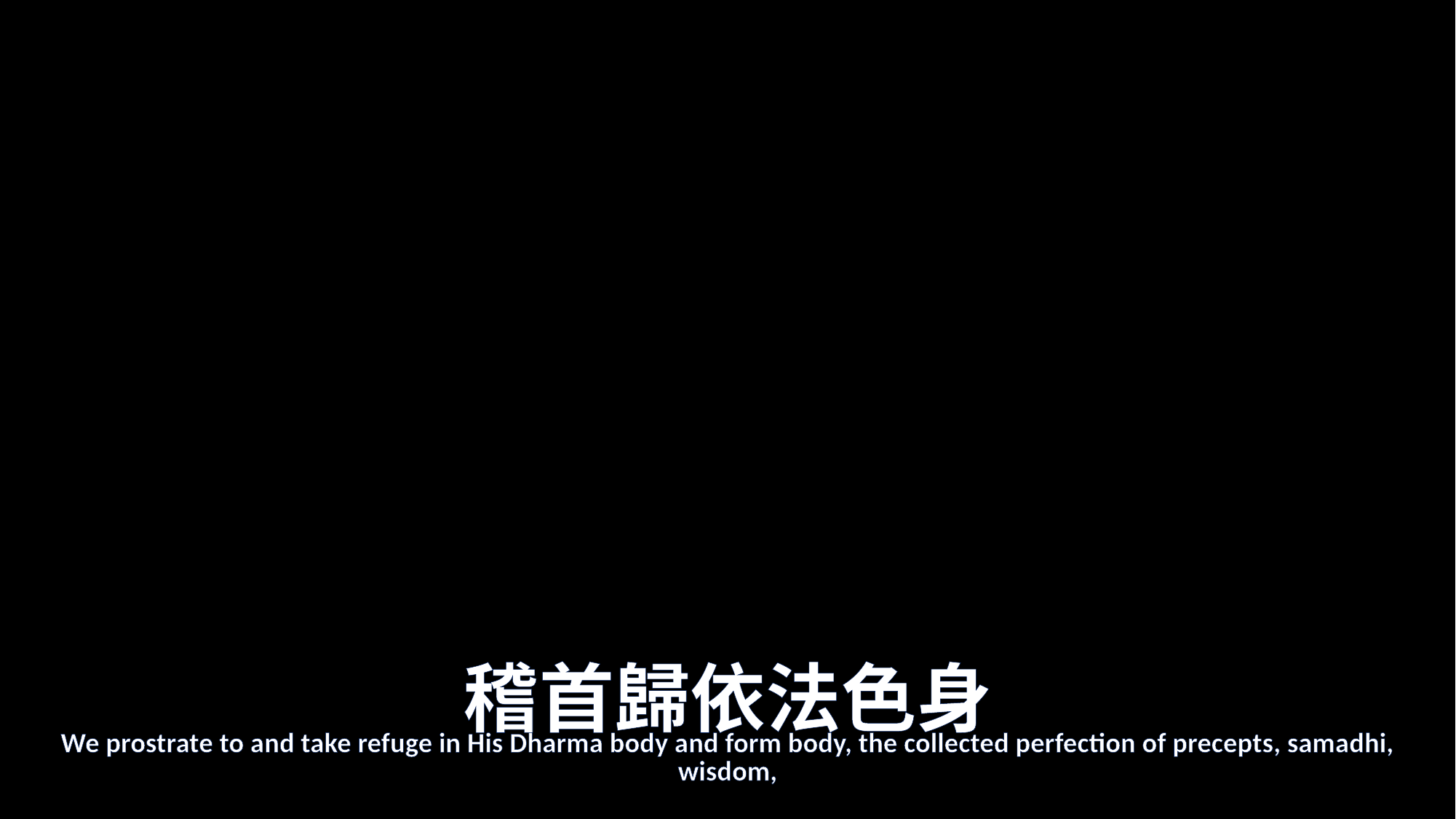

# 稽首歸依法色身
We prostrate to and take refuge in His Dharma body and form body, the collected perfection of precepts, samadhi, wisdom,